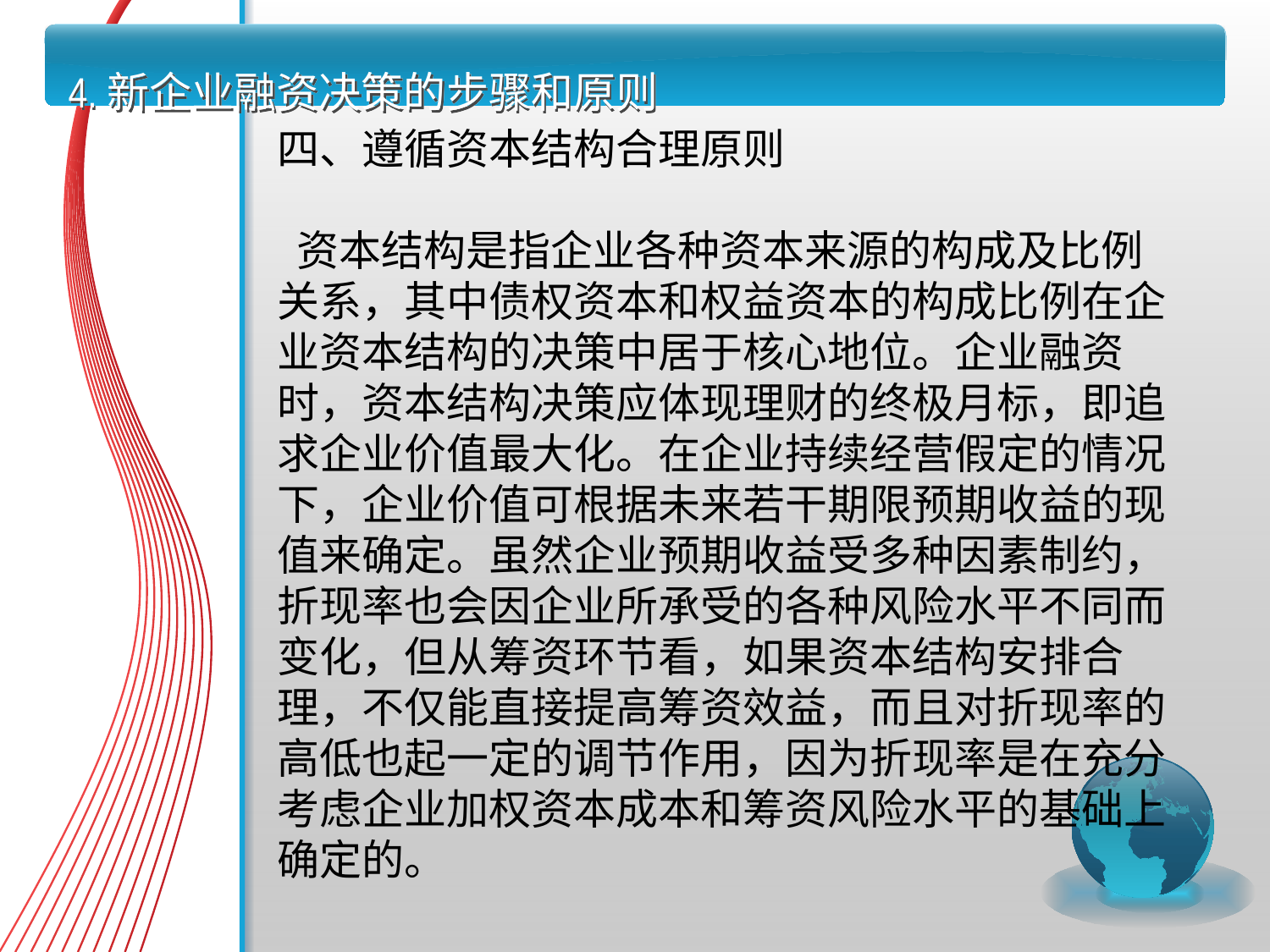

# 4.新企业融资决策的步骤和原则
四、遵循资本结构合理原则

 资本结构是指企业各种资本来源的构成及比例关系，其中债权资本和权益资本的构成比例在企业资本结构的决策中居于核心地位。企业融资时，资本结构决策应体现理财的终极月标，即追求企业价值最大化。在企业持续经营假定的情况下，企业价值可根据未来若干期限预期收益的现值来确定。虽然企业预期收益受多种因素制约，折现率也会因企业所承受的各种风险水平不同而变化，但从筹资环节看，如果资本结构安排合理，不仅能直接提高筹资效益，而且对折现率的高低也起一定的调节作用，因为折现率是在充分考虑企业加权资本成本和筹资风险水平的基础上确定的。